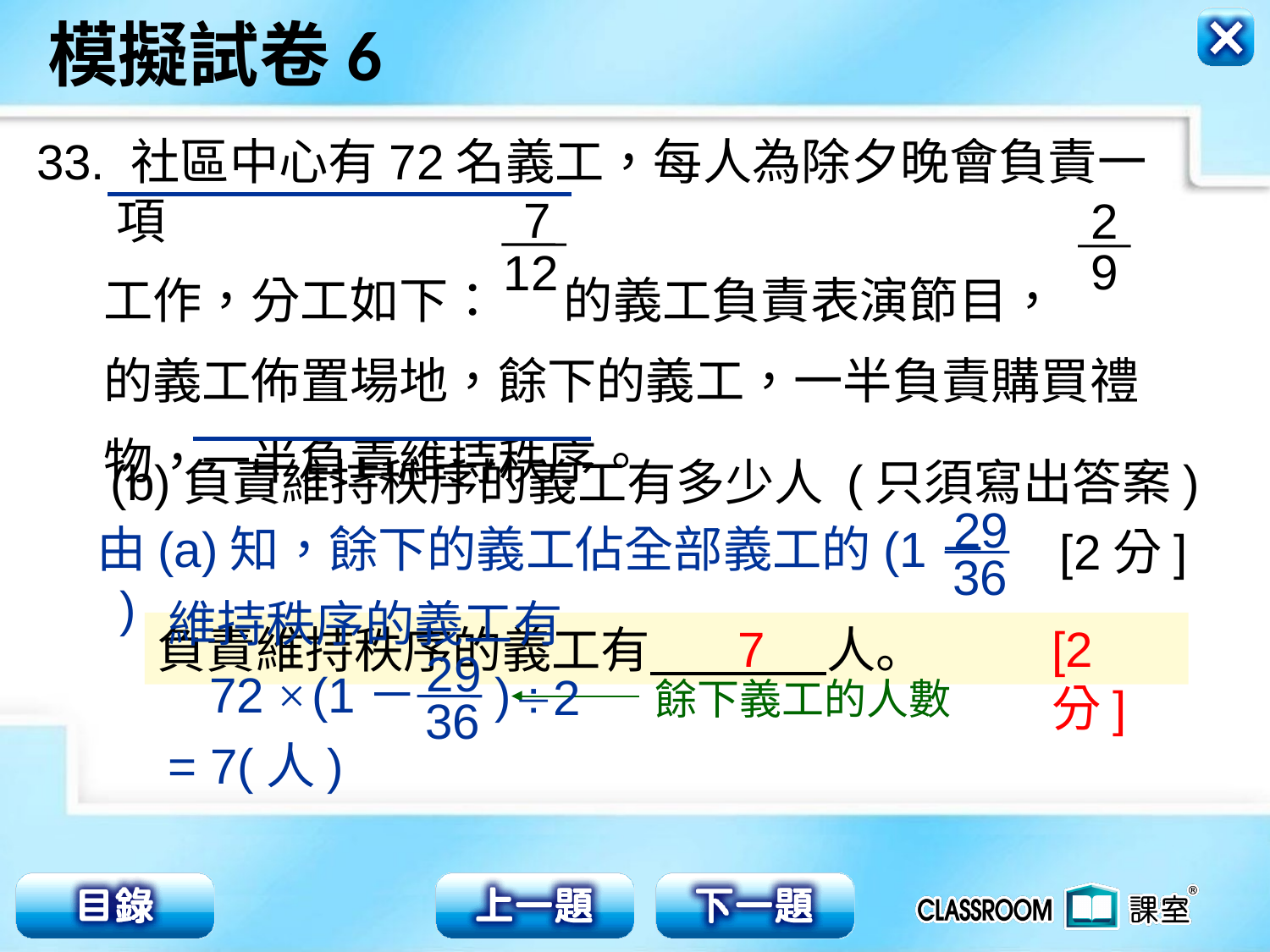

33. 社區中心有72名義工，每人為除夕晚會負責一項
     工作，分工如下：      的義工負責表演節目，
     的義工佈置場地，餘下的義工，一半負責購買禮
     物，一半負責維持秩序。
7
12

2
9

(b)負責維持秩序的義工有多少人 (只須寫出答案)
                                                                     [2分]
29
36

由(a)知，餘下的義工佔全部義工的(1－      )
維持秩序的義工有
   72 ×
= 7(人)
7
[2分]
負責維持秩序的義工有                人。
29
36

(1－      )
÷2
餘下義工的人數